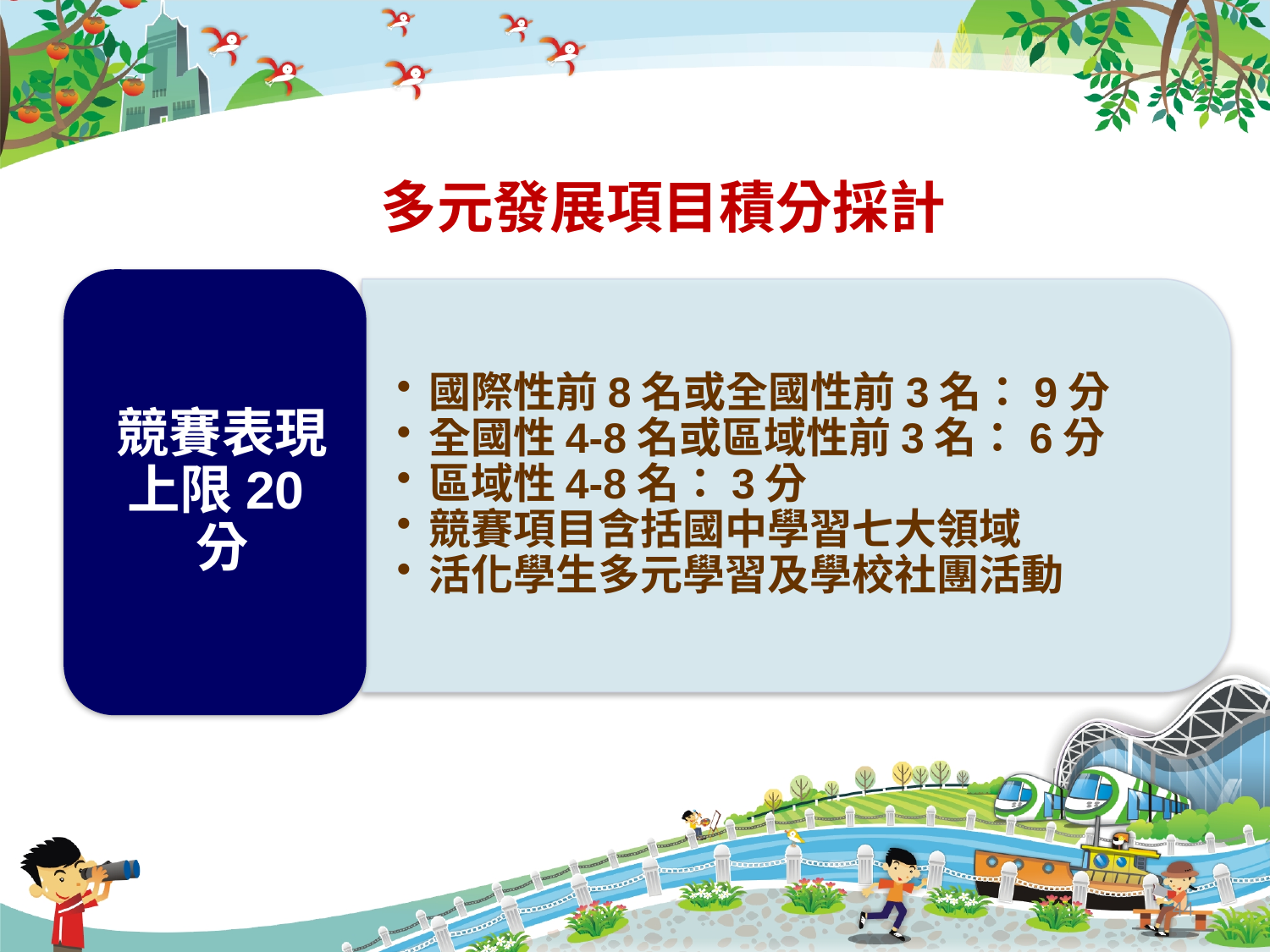

# 多元發展項目積分採計
國際性前8名或全國性前3名：9分
全國性4-8名或區域性前3名：6分
區域性4-8名：3分
競賽項目含括國中學習七大領域
活化學生多元學習及學校社團活動
競賽表現上限20分
44